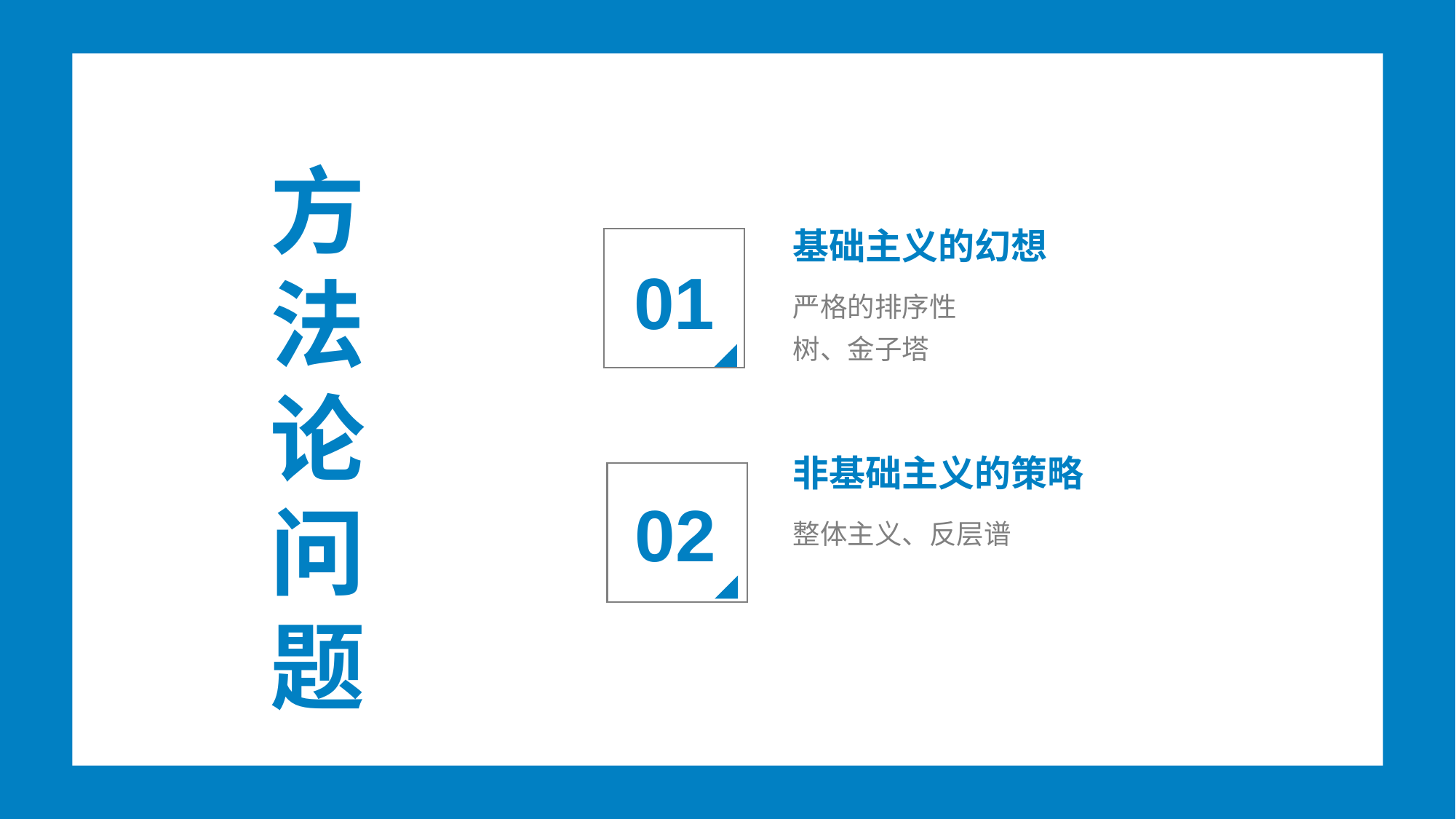

方
法
论
问
题
基础主义的幻想

01
严格的排序性
树、金子塔

非基础主义的策略

02
整体主义、反层谱